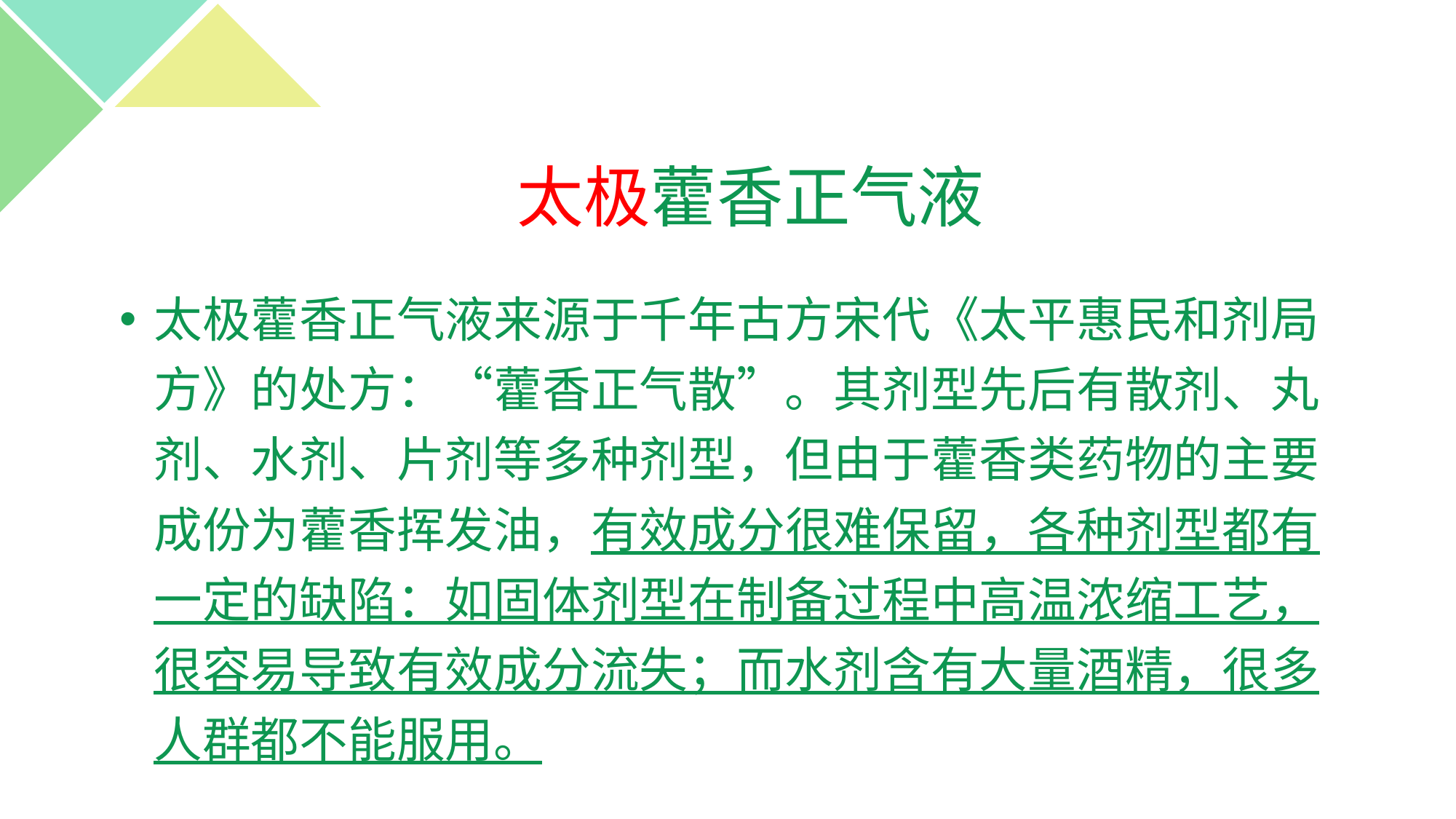

# 太极藿香正气液
太极藿香正气液来源于千年古方宋代《太平惠民和剂局方》的处方：“藿香正气散”。其剂型先后有散剂、丸剂、水剂、片剂等多种剂型，但由于藿香类药物的主要成份为藿香挥发油，有效成分很难保留，各种剂型都有一定的缺陷：如固体剂型在制备过程中高温浓缩工艺，很容易导致有效成分流失；而水剂含有大量酒精，很多人群都不能服用。